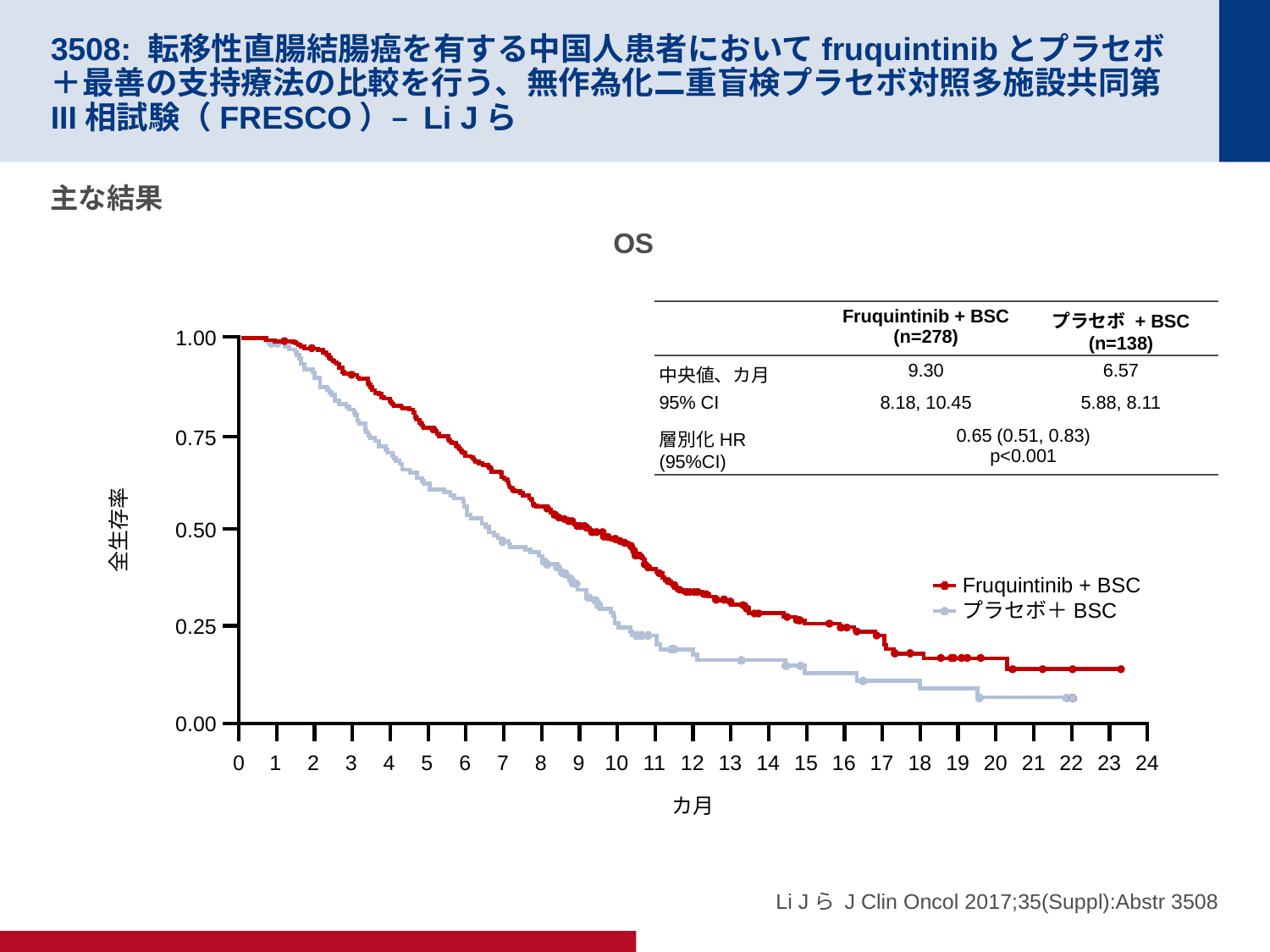

# 3508: 転移性直腸結腸癌を有する中国人患者においてfruquintinibとプラセボ＋最善の支持療法の比較を行う、無作為化二重盲検プラセボ対照多施設共同第III相試験（FRESCO）– Li Jら
主な結果
OS
|  | Fruquintinib + BSC (n=278) | プラセボ + BSC (n=138) |
| --- | --- | --- |
| 中央値、カ月 | 9.30 | 6.57 |
| 95% CI | 8.18, 10.45 | 5.88, 8.11 |
| 層別化HR (95%CI) | 0.65 (0.51, 0.83) p<0.001 |  |
1.00

0.75
0.50
全生存率
Fruquintinib + BSC
プラセボ＋BSC

0.25

0.00
0
1
2
3
4
5
6
7
8
9
10
11
12
13
14
15
16
17
18
19
20
21
22
23
24
カ月
Li Jら J Clin Oncol 2017;35(Suppl):Abstr 3508